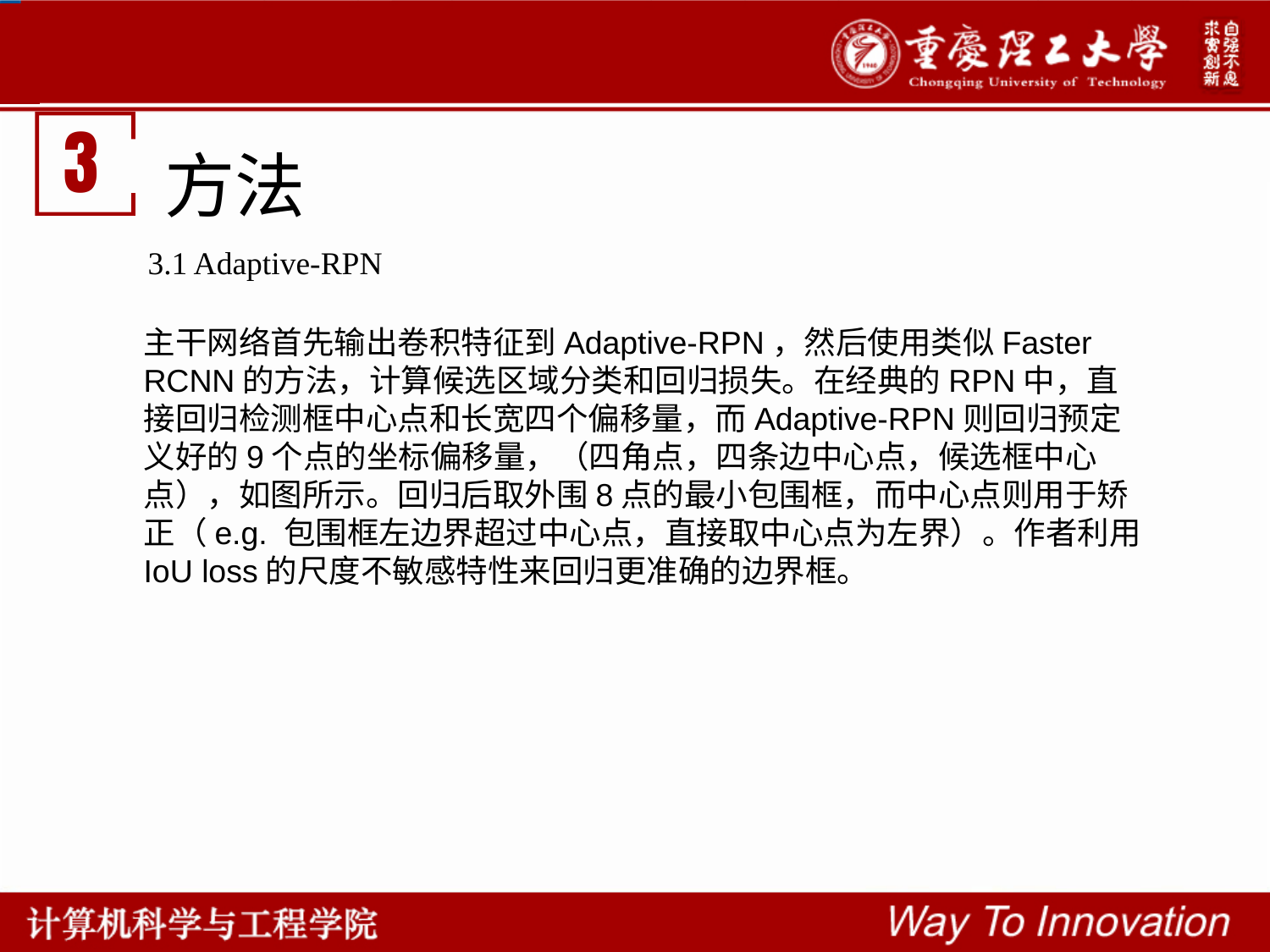

方法

3
3.1 Adaptive-RPN
主干网络首先输出卷积特征到Adaptive-RPN，然后使用类似Faster RCNN的方法，计算候选区域分类和回归损失。在经典的RPN中，直接回归检测框中心点和长宽四个偏移量，而Adaptive-RPN则回归预定义好的9个点的坐标偏移量，（四角点，四条边中心点，候选框中心点），如图所示。回归后取外围8点的最小包围框，而中心点则用于矫正（e.g. 包围框左边界超过中心点，直接取中心点为左界）。作者利用IoU loss的尺度不敏感特性来回归更准确的边界框。